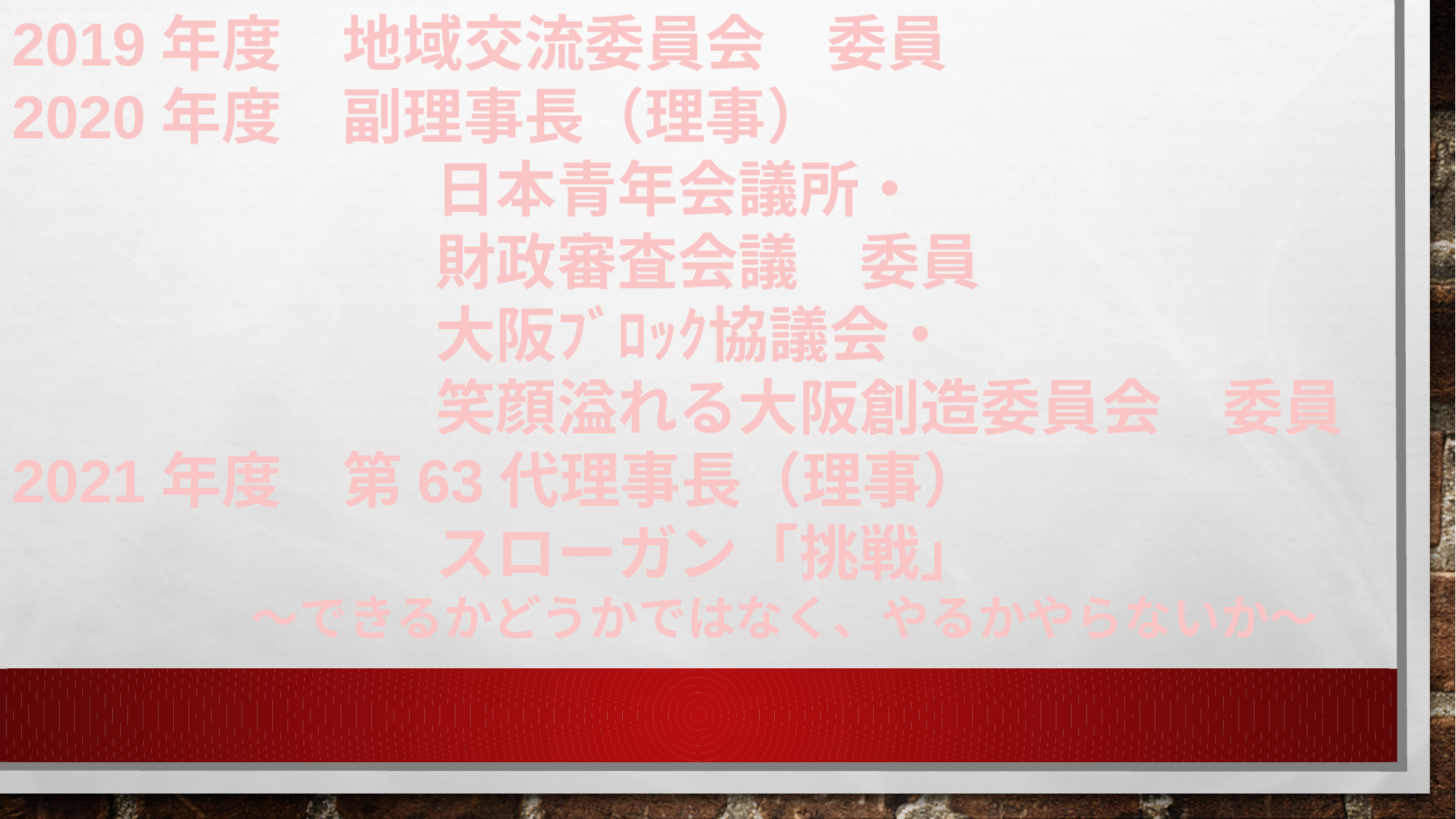

2019年度　地域交流委員会　委員
2020年度　副理事長（理事）
　　　　　　　日本青年会議所・
　　　　　　　財政審査会議　委員
　　　　　　　大阪ﾌﾞﾛｯｸ協議会・
　　　　　　　笑顔溢れる大阪創造委員会　委員
2021年度　第63代理事長（理事）
　　　　　　　スローガン「挑戦」
　～できるかどうかではなく、やるかやらないか～